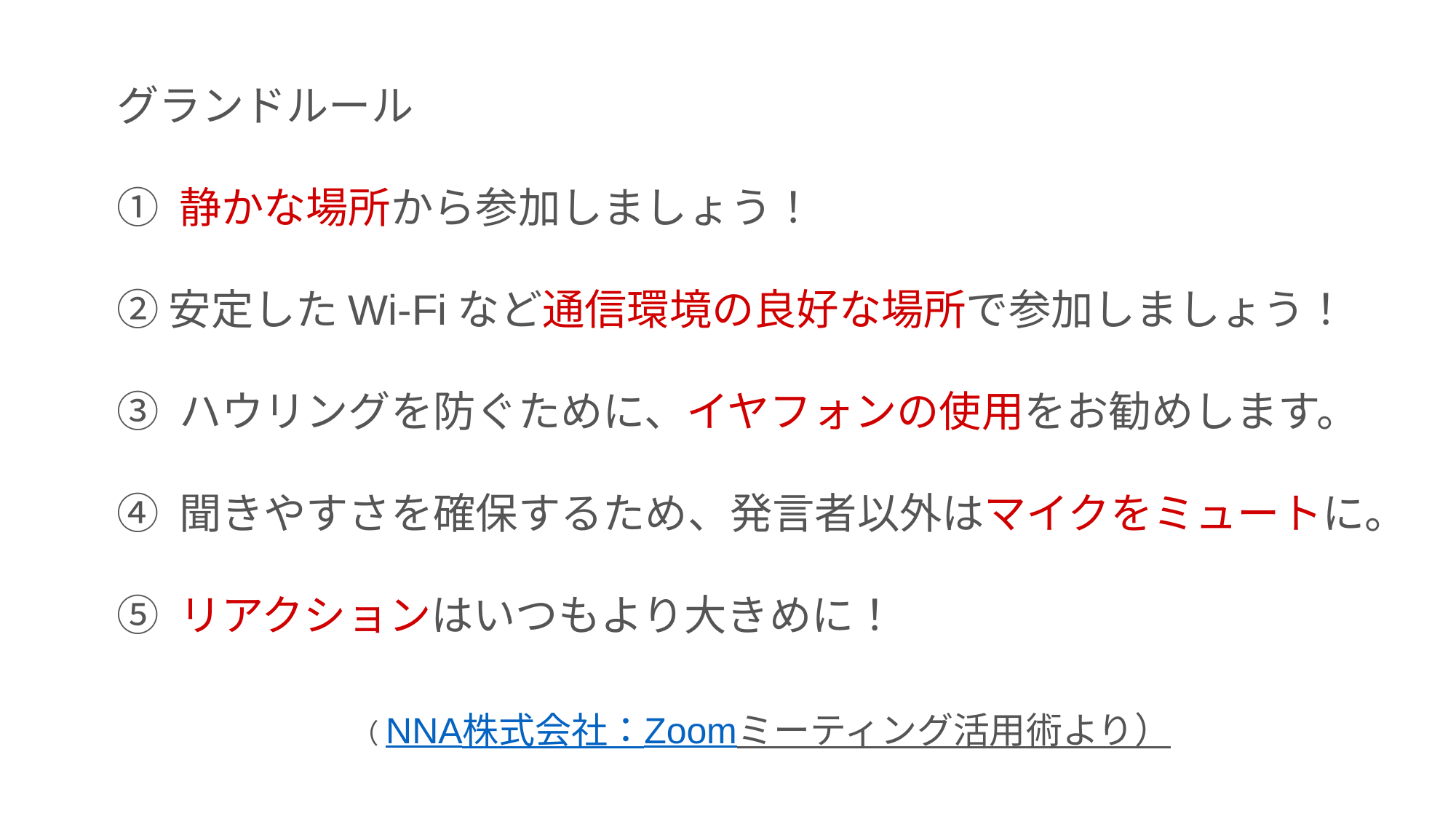

グランドルール
① 静かな場所から参加しましょう！
② 安定したWi-Fiなど通信環境の良好な場所で参加しましょう！
③ ハウリングを防ぐために、イヤフォンの使用をお勧めします。
④ 聞きやすさを確保するため、発言者以外はマイクをミュートに。
⑤ リアクションはいつもより大きめに！
（NNA株式会社：Zoomミーティング活用術より）